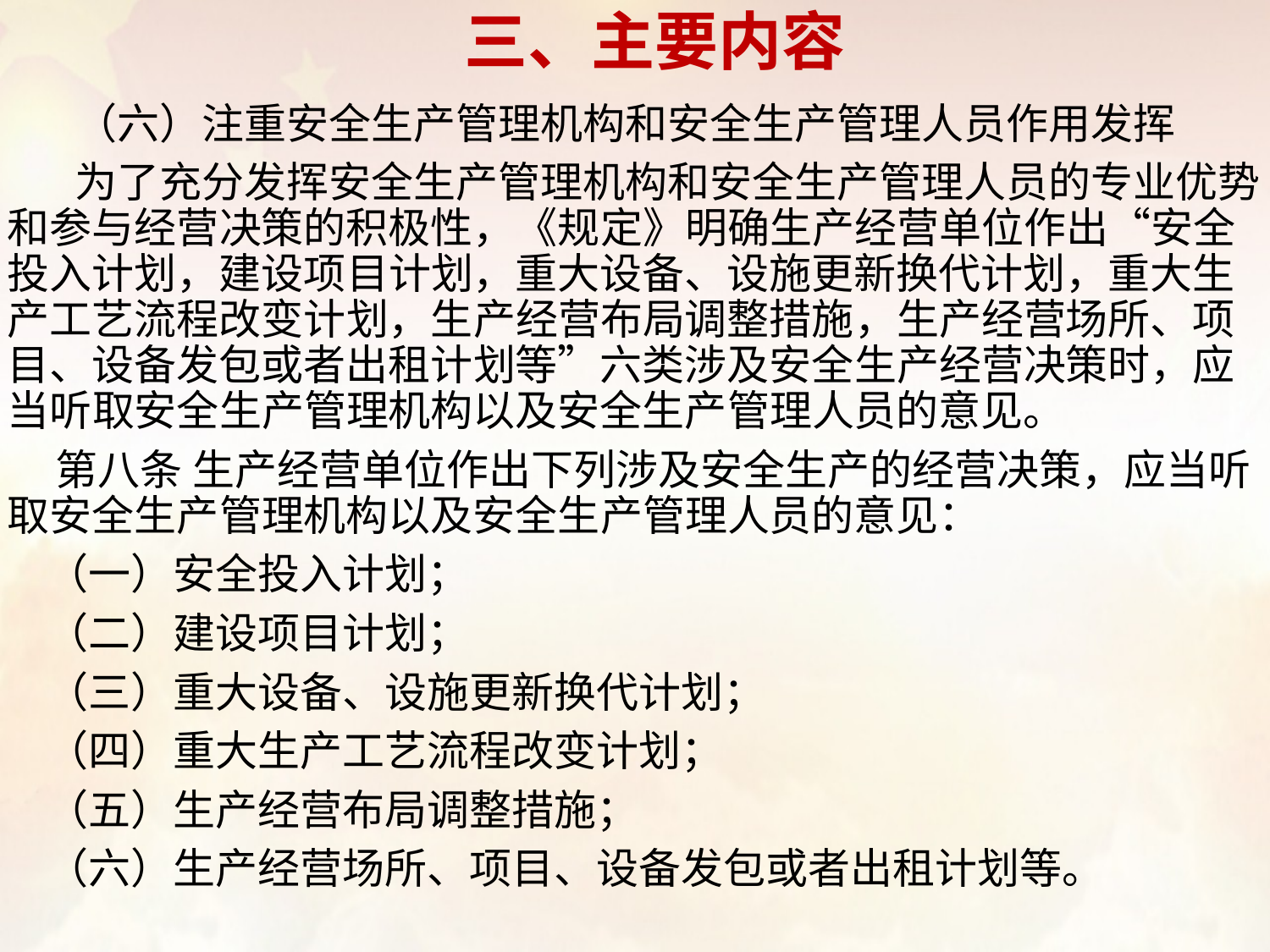

# 三、主要内容
      （六）注重安全生产管理机构和安全生产管理人员作用发挥
      为了充分发挥安全生产管理机构和安全生产管理人员的专业优势和参与经营决策的积极性，《规定》明确生产经营单位作出“安全投入计划，建设项目计划，重大设备、设施更新换代计划，重大生产工艺流程改变计划，生产经营布局调整措施，生产经营场所、项目、设备发包或者出租计划等”六类涉及安全生产经营决策时，应当听取安全生产管理机构以及安全生产管理人员的意见。
    第八条 生产经营单位作出下列涉及安全生产的经营决策，应当听取安全生产管理机构以及安全生产管理人员的意见：
   （一）安全投入计划；
   （二）建设项目计划；
   （三）重大设备、设施更新换代计划；
   （四）重大生产工艺流程改变计划；
   （五）生产经营布局调整措施；
   （六）生产经营场所、项目、设备发包或者出租计划等。